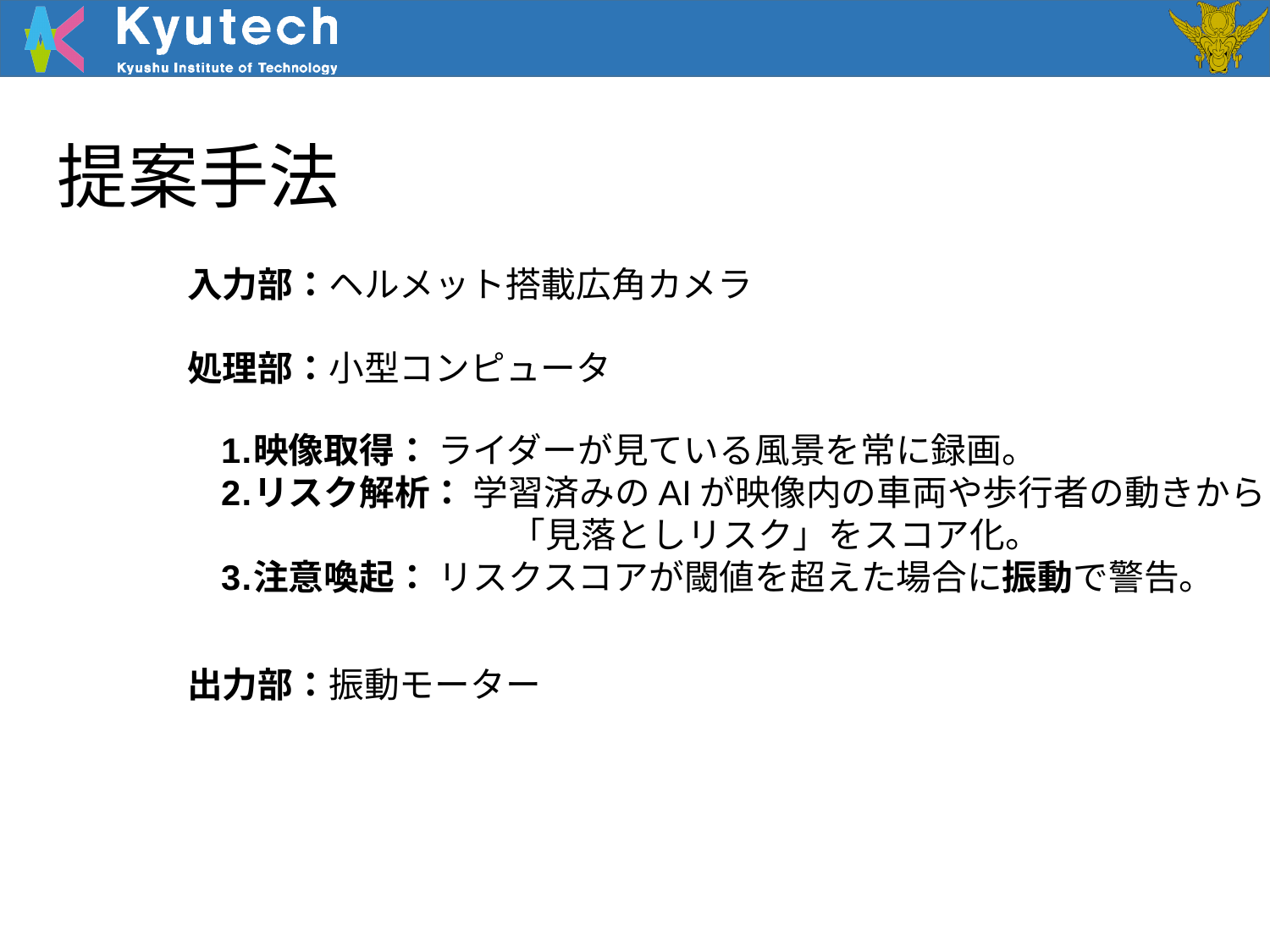

提案手法
入力部：ヘルメット搭載広角カメラ
処理部：小型コンピュータ
映像取得： ライダーが見ている風景を常に録画。
リスク解析： 学習済みのAIが映像内の車両や歩行者の動きから
		　「見落としリスク」をスコア化。
注意喚起： リスクスコアが閾値を超えた場合に振動で警告。

出力部：振動モーター